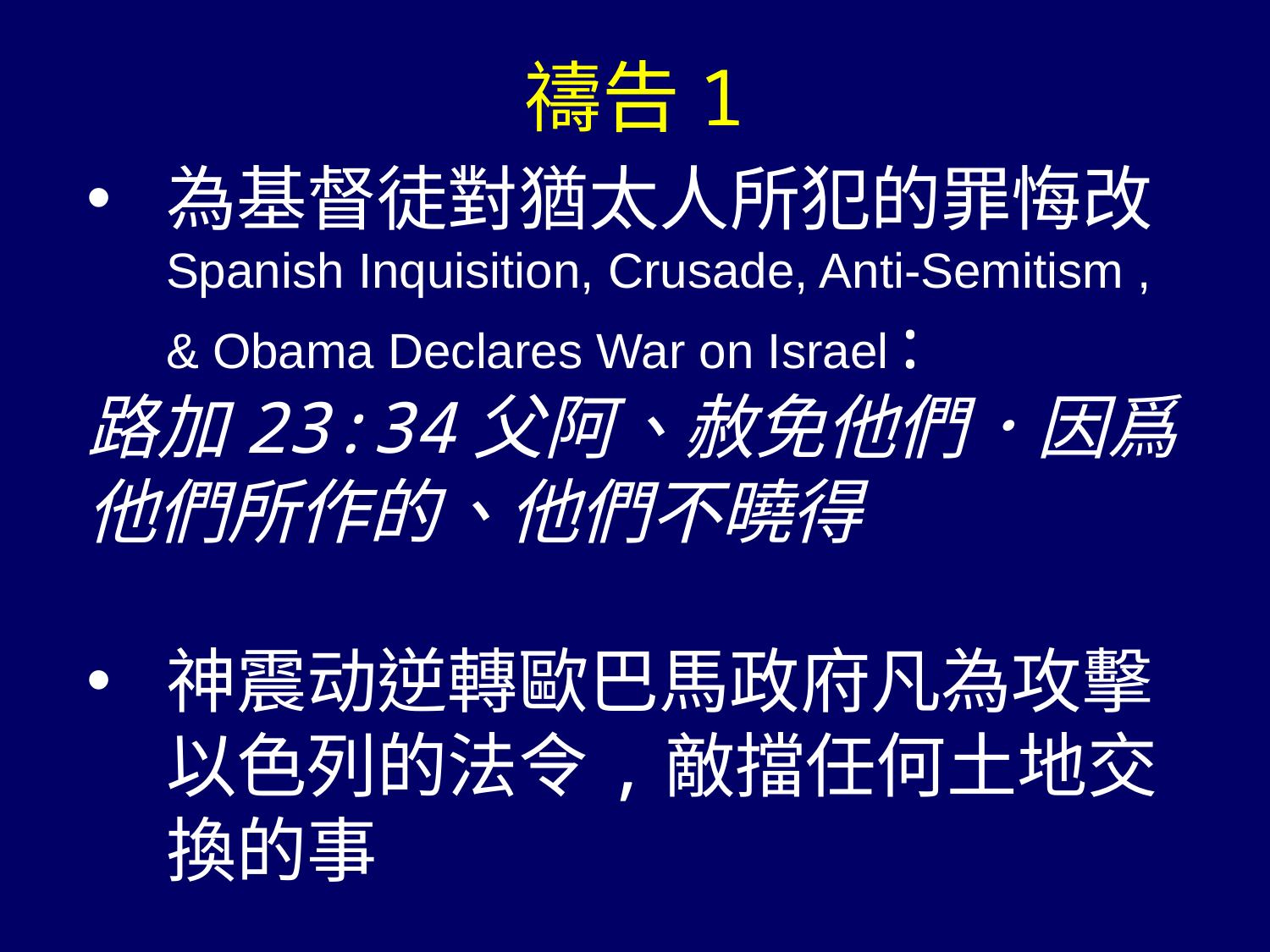

禱告1
為基督徒對猶太人所犯的罪悔改Spanish Inquisition, Crusade, Anti-Semitism , & Obama Declares War on Israel:
路加23:34父阿、赦免他們．因爲他們所作的、他們不曉得

神震动逆轉歐巴馬政府凡為攻擊以色列的法令,敵擋任何土地交換的事